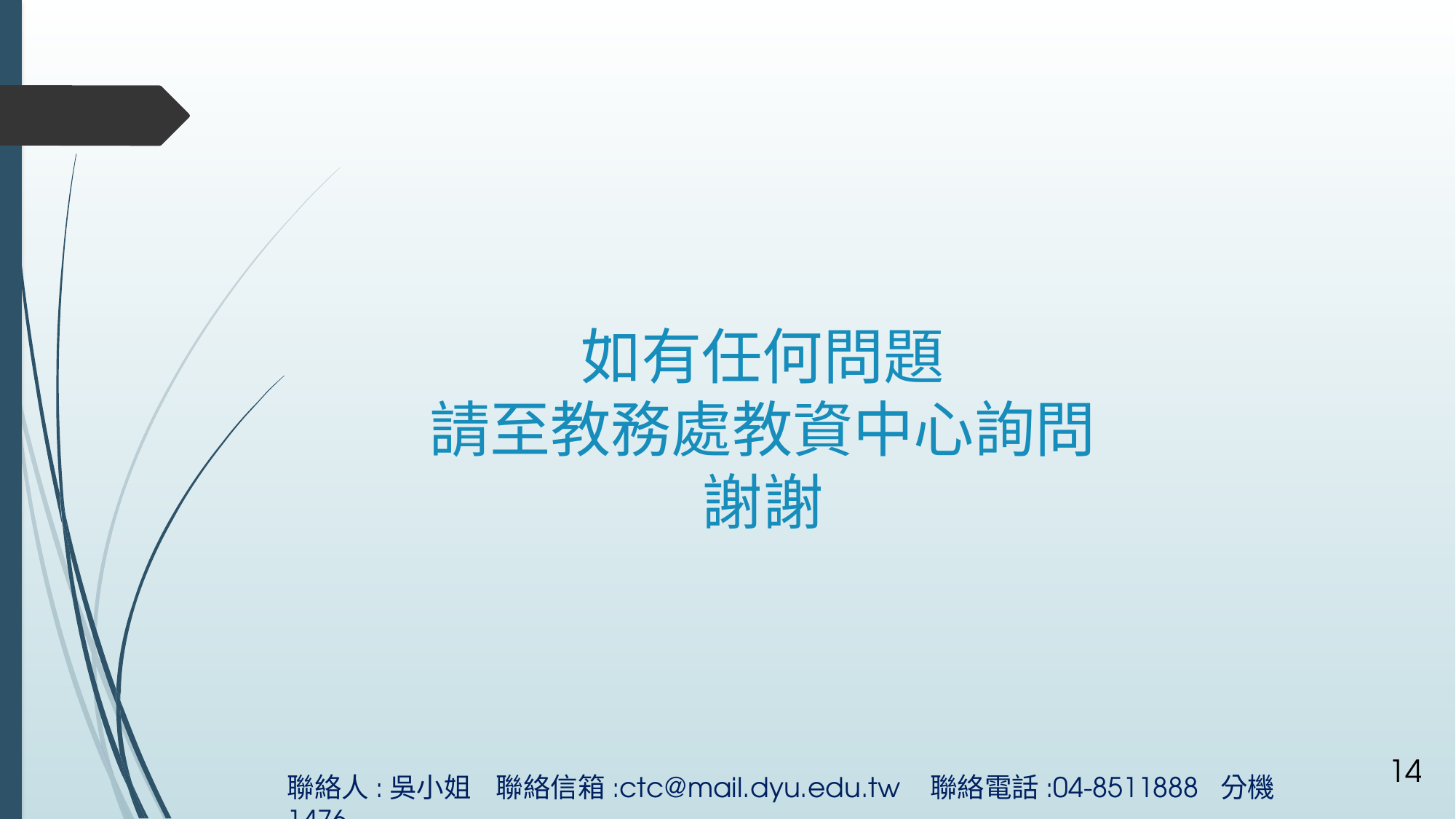

# 如有任何問題 請至教務處教資中心詢問 謝謝

聯絡人:吳小姐    聯絡信箱:ctc@mail.dyu.edu.tw   聯絡電話:04-8511888  分機1476
14